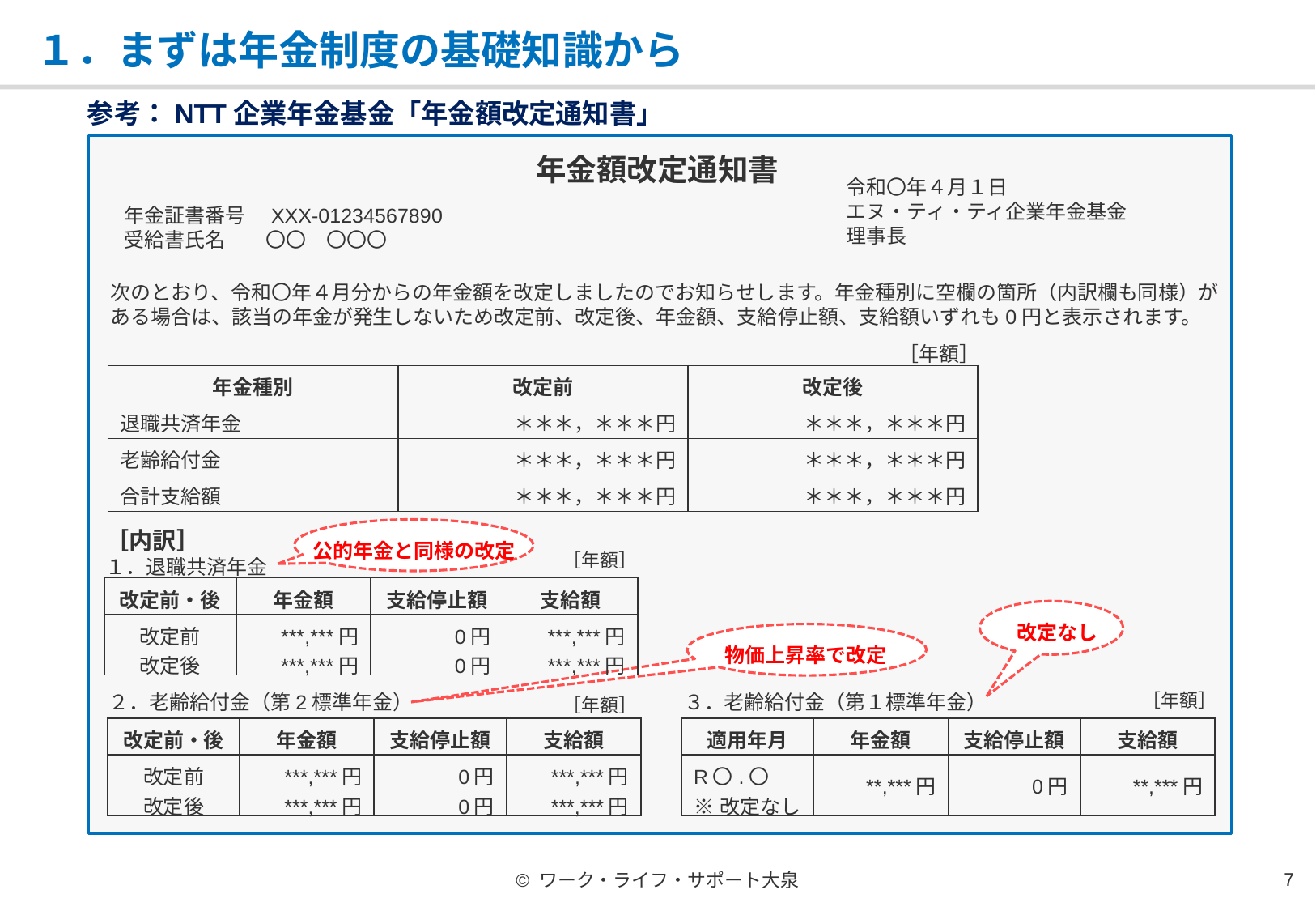

# １．まずは年金制度の基礎知識から
参考：NTT企業年金基金「年金額改定通知書」

年金額改定通知書
令和〇年４月１日
エヌ・ティ・ティ企業年金基金
理事長
年金証書番号　XXX-01234567890
受給書氏名　　〇〇　〇〇〇
次のとおり、令和〇年４月分からの年金額を改定しましたのでお知らせします。年金種別に空欄の箇所（内訳欄も同様）がある場合は、該当の年金が発生しないため改定前、改定後、年金額、支給停止額、支給額いずれも0円と表示されます。
［年額］
| 年金種別 | 改定前 | 改定後 |
| --- | --- | --- |
| 退職共済年金 | ＊＊＊，＊＊＊円 | ＊＊＊，＊＊＊円 |
| 老齢給付金 | ＊＊＊，＊＊＊円 | ＊＊＊，＊＊＊円 |
| 合計支給額 | ＊＊＊，＊＊＊円 | ＊＊＊，＊＊＊円 |

公的年金と同様の改定
［内訳］
１．退職共済年金
［年額］
| 改定前・後 | 年金額 | 支給停止額 | 支給額 |
| --- | --- | --- | --- |
| 改定前 改定後 | \*\*\*,\*\*\*円 \*\*\*,\*\*\*円 | 0円 0円 | \*\*\*,\*\*\*円 \*\*\*,\*\*\*円 |

改定なし

物価上昇率で改定
［年額］
２．老齢給付金（第2標準年金）
３．老齢給付金（第１標準年金）
［年額］
| 改定前・後 | 年金額 | 支給停止額 | 支給額 |
| --- | --- | --- | --- |
| 改定前 改定後 | \*\*\*,\*\*\*円 \*\*\*,\*\*\*円 | 0円 0円 | \*\*\*,\*\*\*円 \*\*\*,\*\*\*円 |
| 適用年月 | 年金額 | 支給停止額 | 支給額 |
| --- | --- | --- | --- |
| R〇.〇 ※改定なし | \*\*,\*\*\*円 | 0円 | \*\*,\*\*\*円 |
© ワーク・ライフ・サポート大泉
7